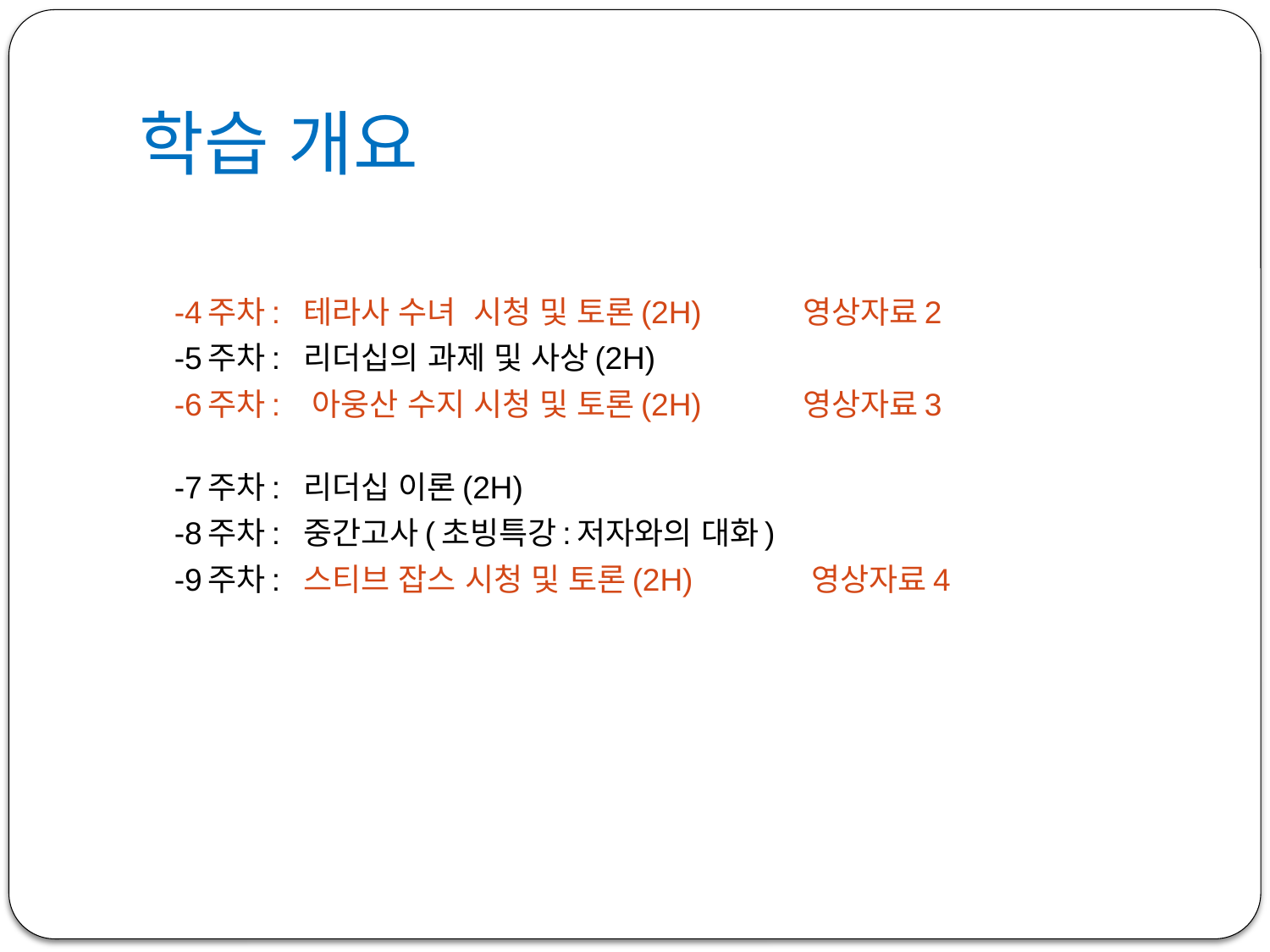

# 학습 개요

    -4주차:  테라사 수녀  시청 및 토론(2H)           영상자료2
    -5주차:  리더십의 과제 및 사상(2H)
    -6주차:   아웅산 수지 시청 및 토론(2H)           영상자료3
    -7주차:  리더십 이론(2H)
    -8주차:  중간고사(초빙특강:저자와의 대화)
    -9주차:  스티브 잡스 시청 및 토론(2H)             영상자료4